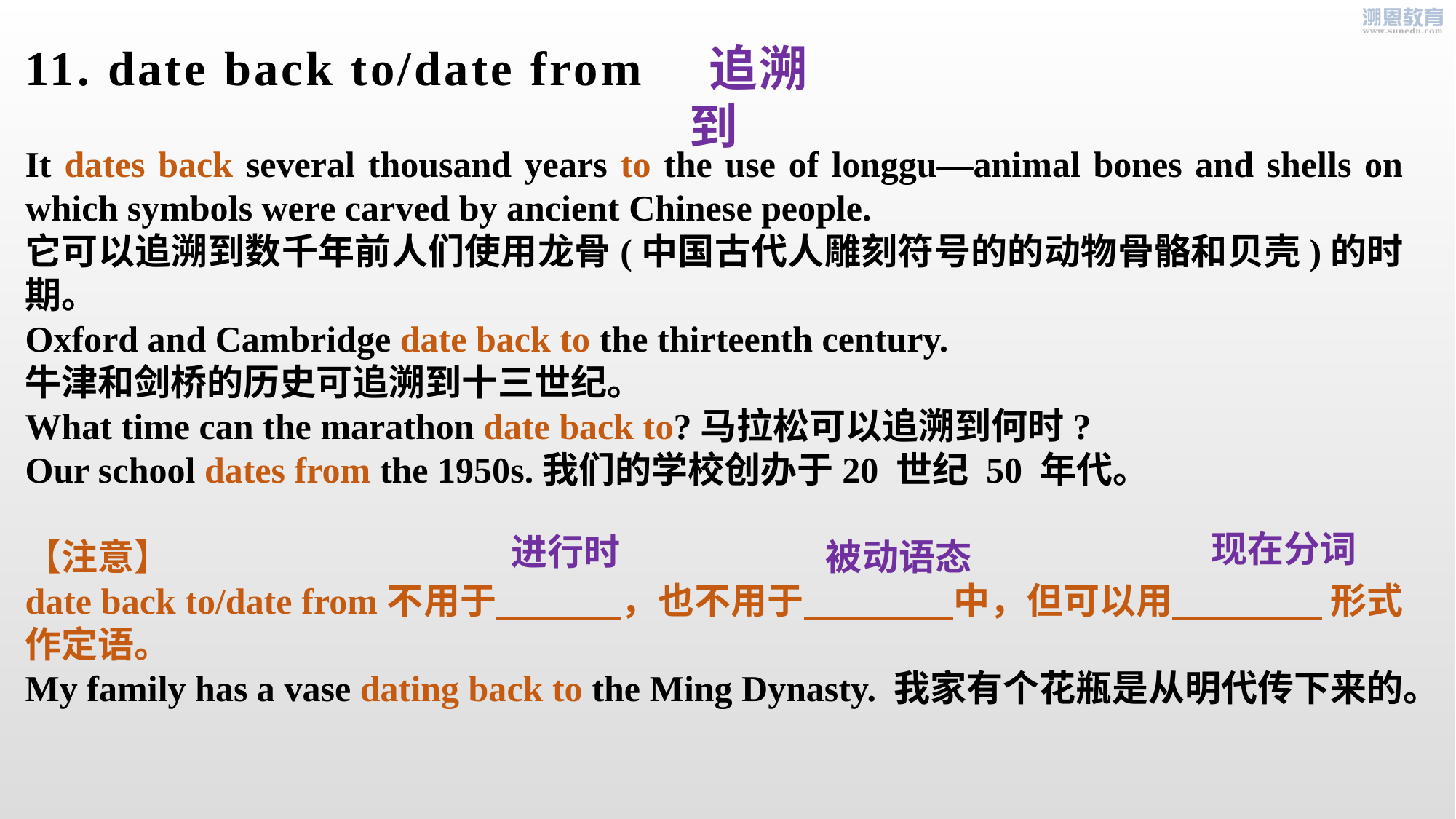

11. date back to/date from

 追溯到

It dates back several thousand years to the use of longgu—animal bones and shells on which symbols were carved by ancient Chinese people.
它可以追溯到数千年前人们使用龙骨(中国古代人雕刻符号的的动物骨骼和贝壳)的时期。
Oxford and Cambridge date back to the thirteenth century.
牛津和剑桥的历史可追溯到十三世纪。
What time can the marathon date back to?马拉松可以追溯到何时?
Our school dates from the 1950s.我们的学校创办于20 世纪 50 年代。

【注意】
date back to/date from不用于               ，也不用于                  中，但可以用                   形式作定语。
My family has a vase dating back to the Ming Dynasty. 我家有个花瓶是从明代传下来的。
现在分词
 进行时
 被动语态